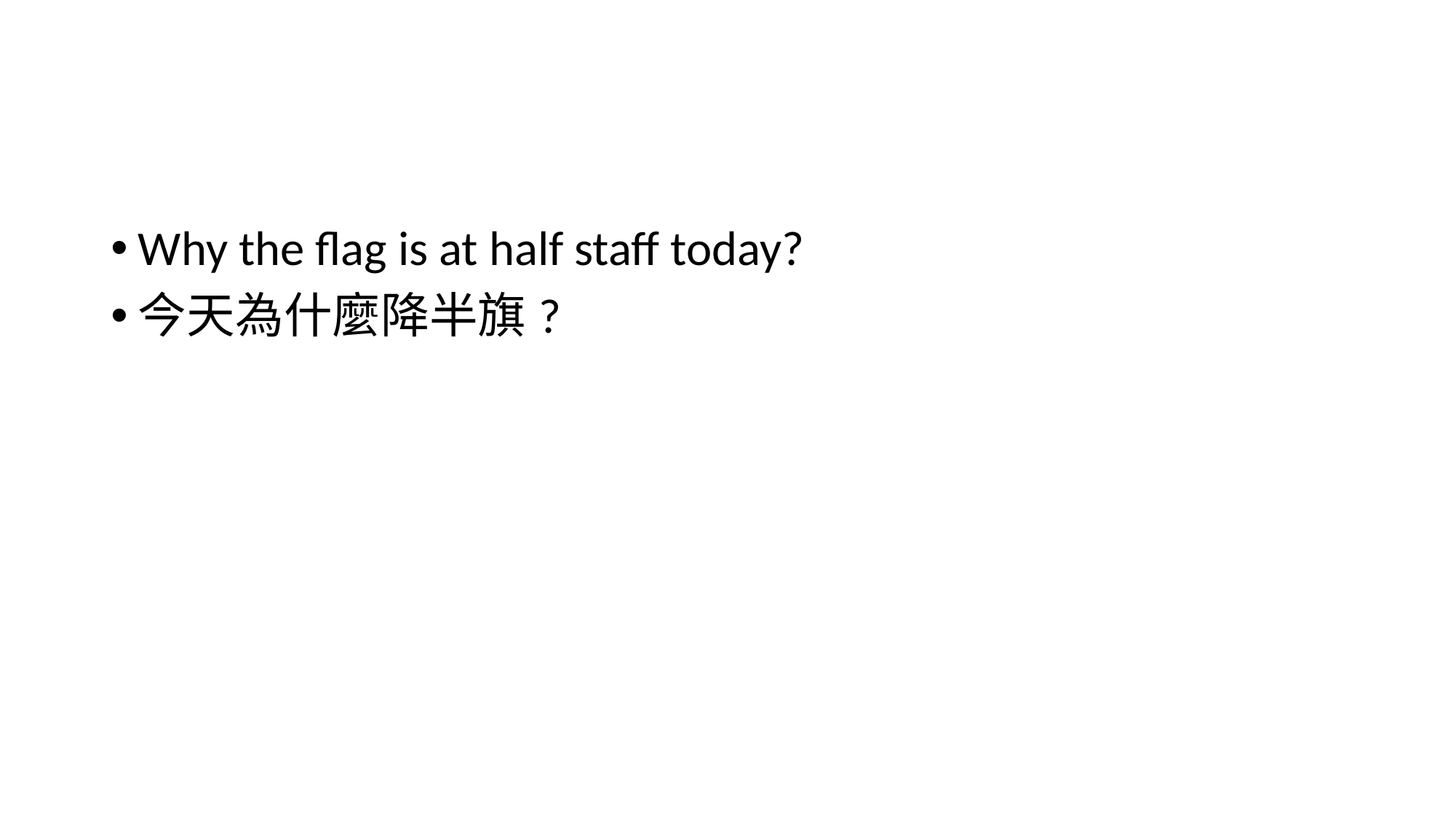

#
Why the flag is at half staff today?
今天為什麼降半旗?